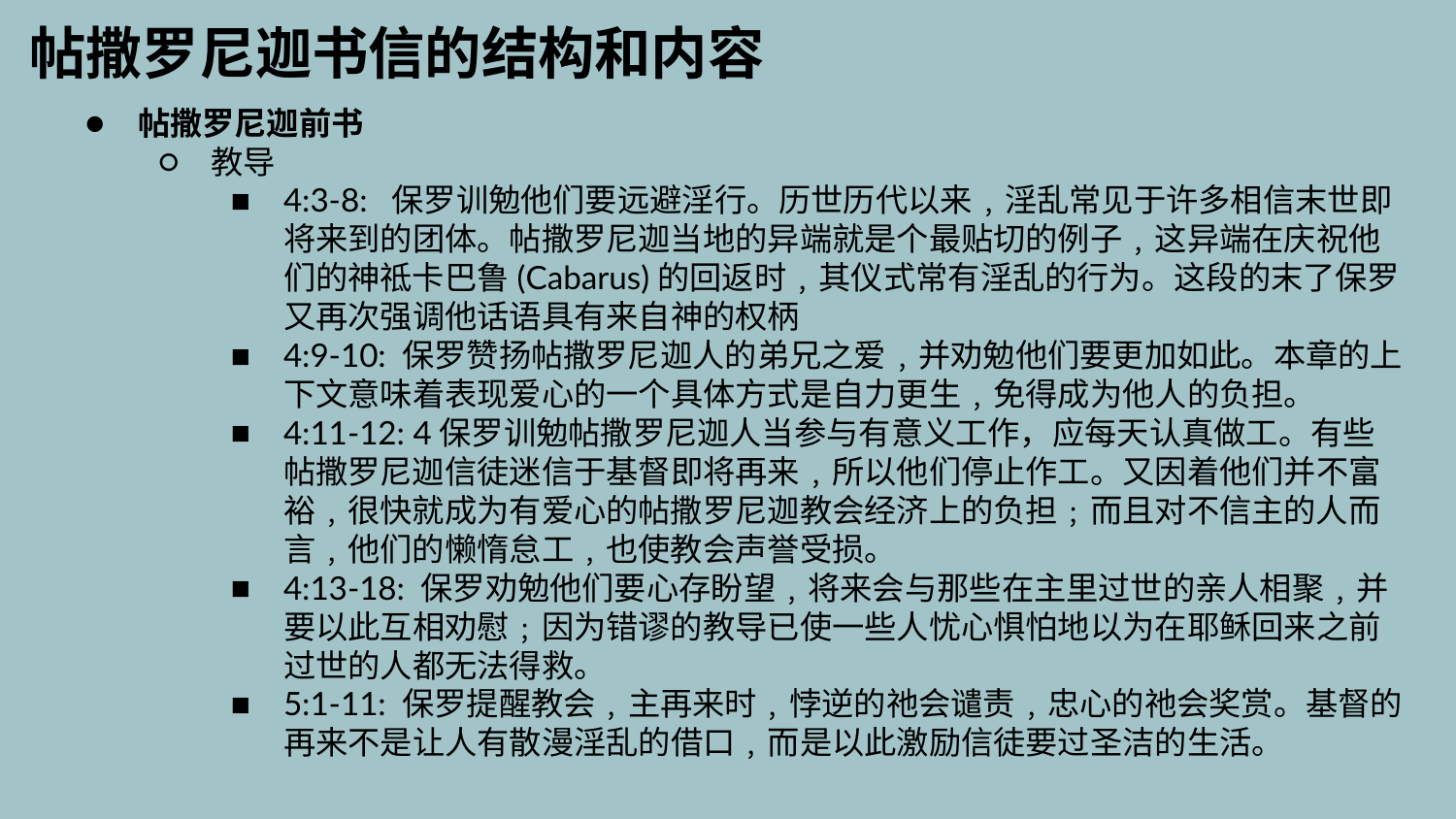

帖撒罗尼迦书信的结构和内容
帖撒罗尼迦前书
教导
4:3-8:  保罗训勉他们要远避淫行。历世历代以来﹐淫乱常见于许多相信末世即将来到的团体。帖撒罗尼迦当地的异端就是个最贴切的例子﹐这异端在庆祝他们的神祗卡巴鲁(Cabarus)的回返时﹐其仪式常有淫乱的行为。这段的末了保罗又再次强调他话语具有来自神的权柄
4:9-10: 保罗赞扬帖撒罗尼迦人的弟兄之爱﹐并劝勉他们要更加如此。本章的上下文意味着表现爱心的一个具体方式是自力更生﹐免得成为他人的负担。
4:11-12: 4保罗训勉帖撒罗尼迦人当参与有意义工作，应每天认真做工。有些帖撒罗尼迦信徒迷信于基督即将再来﹐所以他们停止作工。又因着他们并不富裕﹐很快就成为有爱心的帖撒罗尼迦教会经济上的负担﹔而且对不信主的人而言﹐他们的懒惰怠工﹐也使教会声誉受损。
4:13-18: 保罗劝勉他们要心存盼望﹐将来会与那些在主里过世的亲人相聚﹐并要以此互相劝慰﹔因为错谬的教导已使一些人忧心惧怕地以为在耶稣回来之前过世的人都无法得救。
5:1-11: 保罗提醒教会﹐主再来时﹐悖逆的祂会谴责﹐忠心的祂会奖赏。基督的再来不是让人有散漫淫乱的借口﹐而是以此激励信徒要过圣洁的生活。